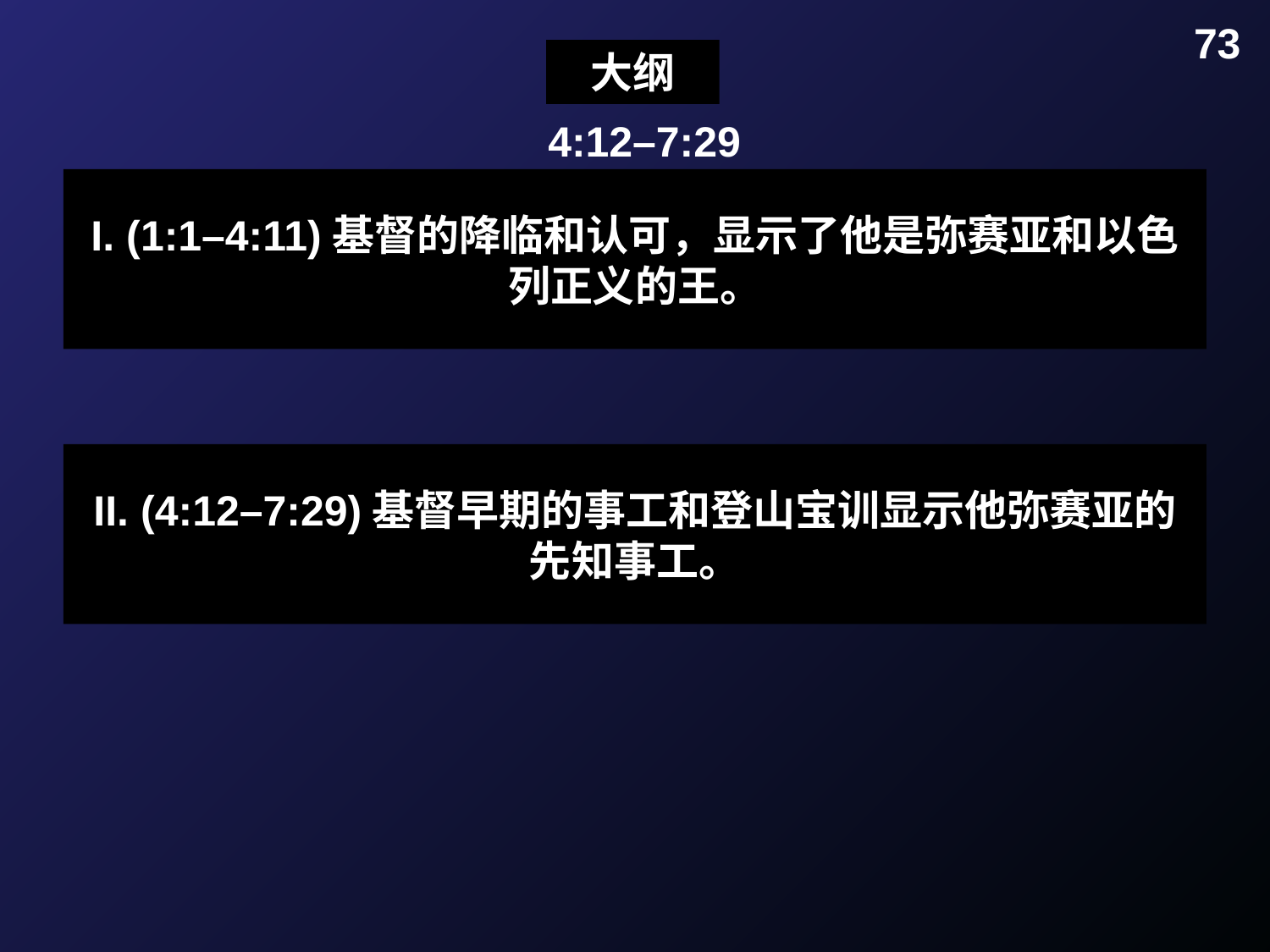

73
大纲
                                      4:12–7:29

I. (1:1–4:11)基督的降临和认可，显示了他是弥赛亚和以色列正义的王。

II. (4:12–7:29)基督早期的事工和登山宝训显示他弥赛亚的先知事工。